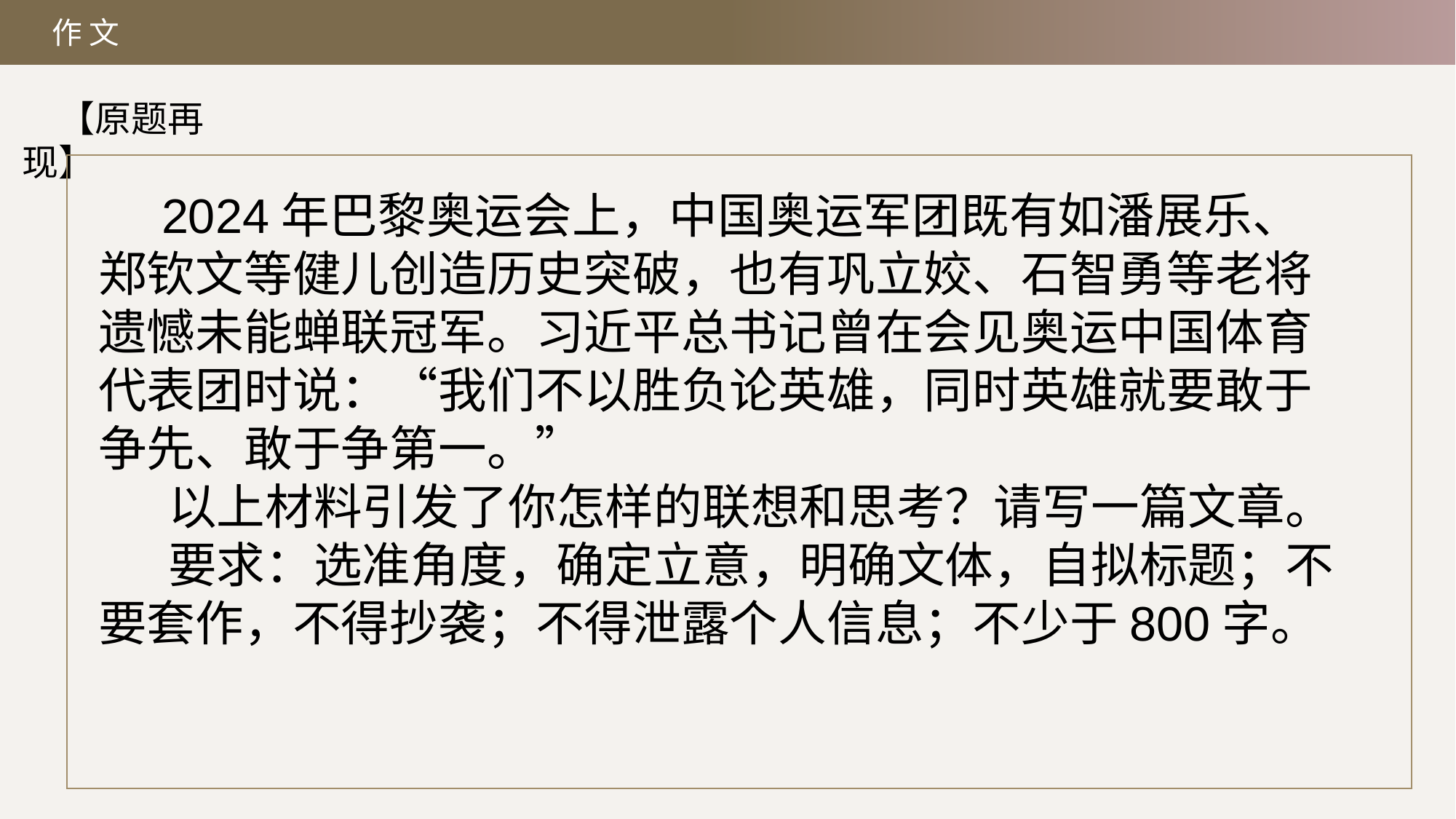

作 文
【原题再现】

  2024年巴黎奥运会上，中国奥运军团既有如潘展乐、郑钦文等健儿创造历史突破，也有巩立姣、石智勇等老将遗憾未能蝉联冠军。习近平总书记曾在会见奥运中国体育代表团时说：“我们不以胜负论英雄，同时英雄就要敢于争先、敢于争第一。”
  以上材料引发了你怎样的联想和思考？请写一篇文章。
  要求：选准角度，确定立意，明确文体，自拟标题；不要套作，不得抄袭；不得泄露个人信息；不少于800字。